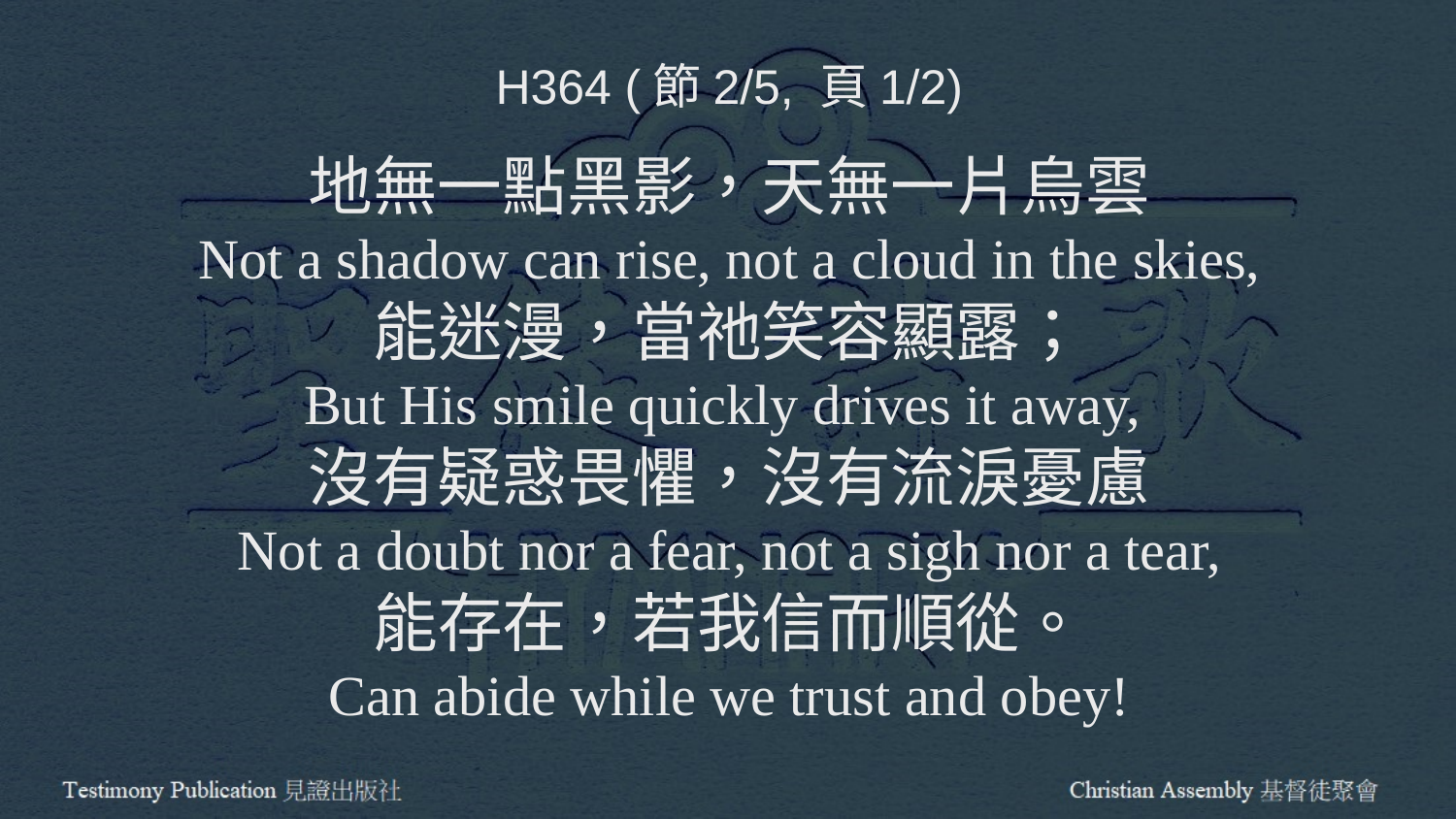

H364 (節2/5, 頁1/2)

地無一點黑影，天無一片烏雲
Not a shadow can rise, not a cloud in the skies,
能迷漫，當祂笑容顯露；
But His smile quickly drives it away,
沒有疑惑畏懼，沒有流淚憂慮
Not a doubt nor a fear, not a sigh nor a tear,
能存在，若我信而順從。
Can abide while we trust and obey!